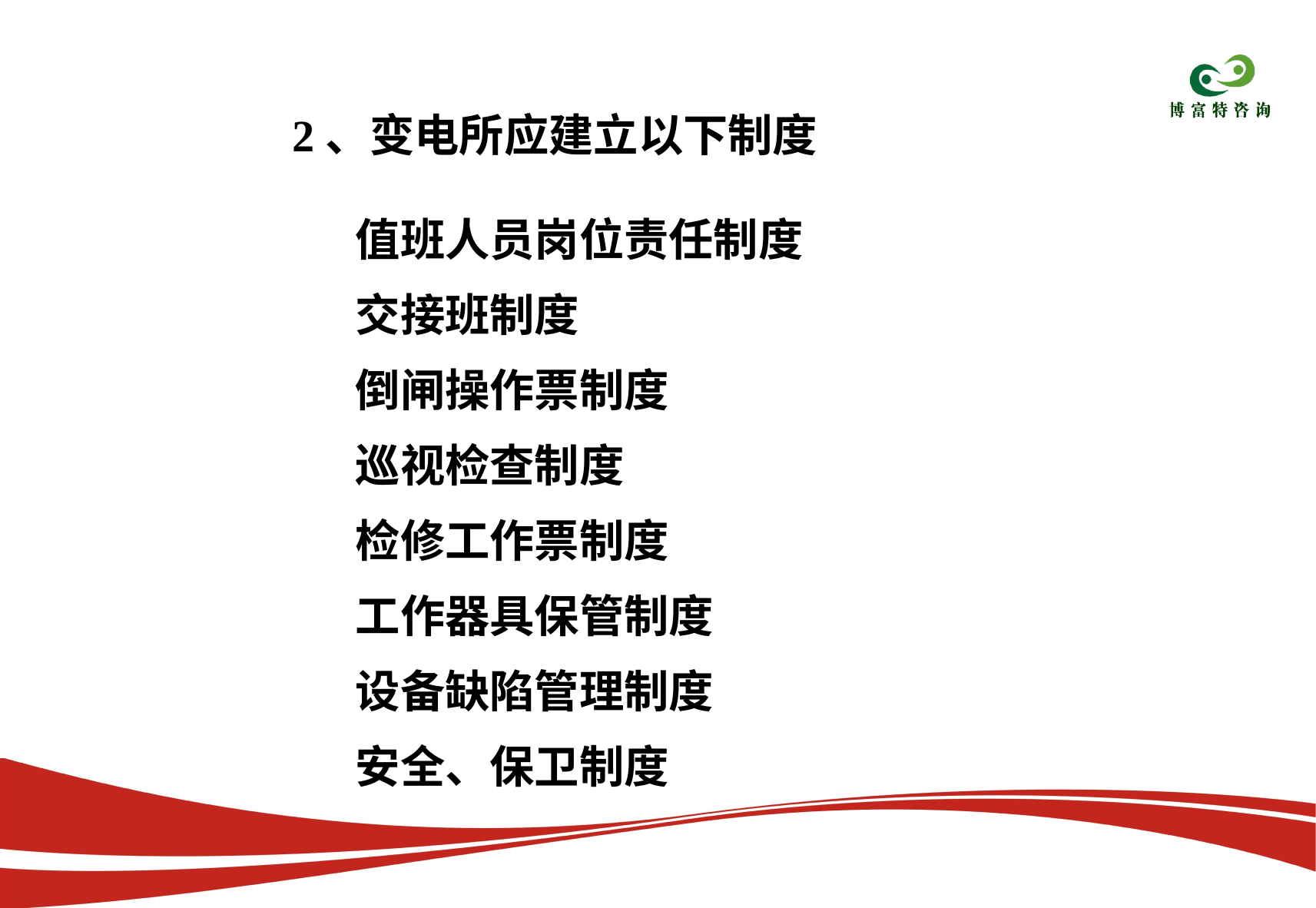

46
2、变电所应建立以下制度
值班人员岗位责任制度
交接班制度
倒闸操作票制度
巡视检查制度
检修工作票制度
工作器具保管制度
设备缺陷管理制度
安全、保卫制度